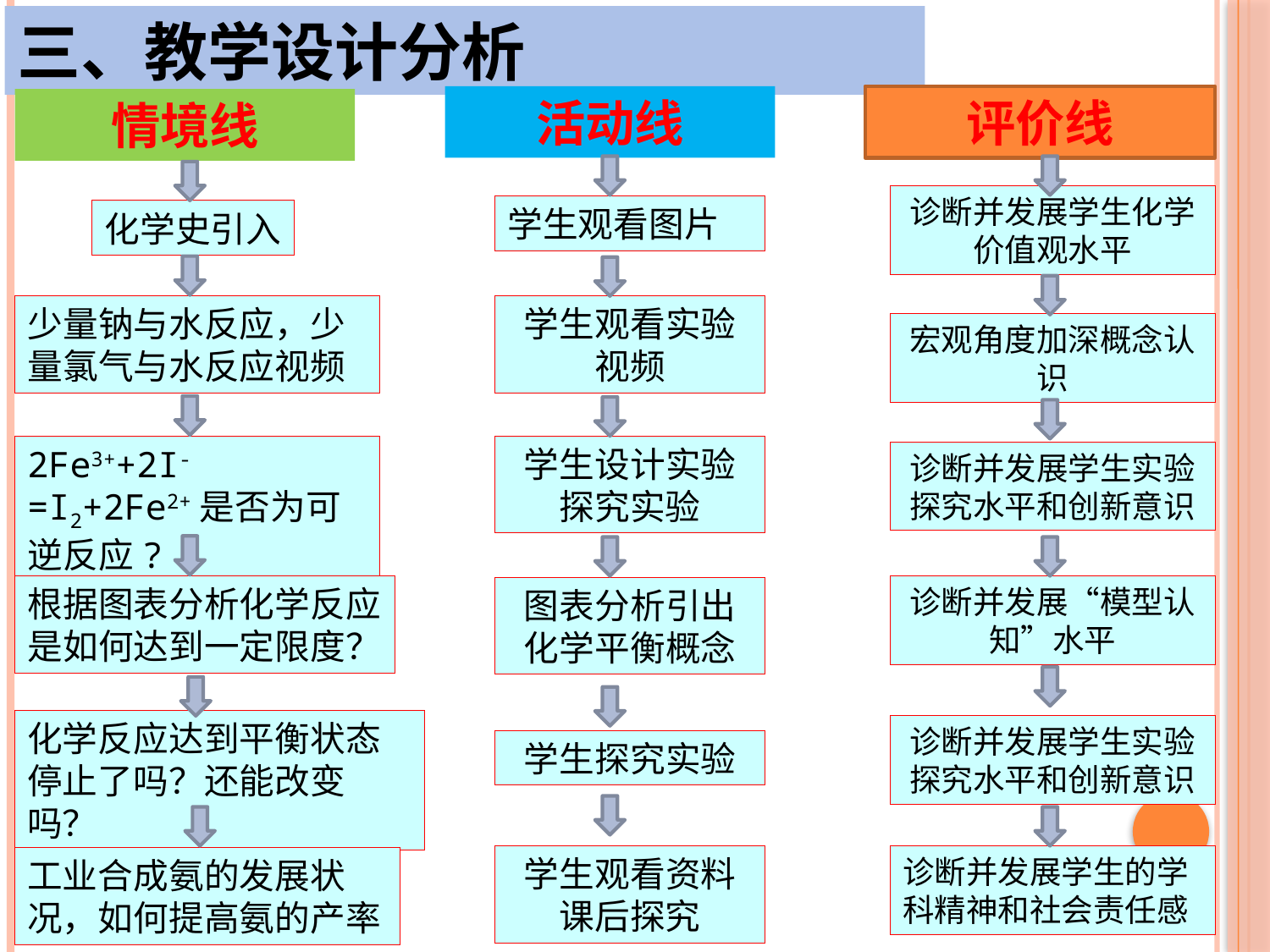

三、教学设计分析
活动线
评价线
情境线

学生观看图片

学生观看实验视频

学生设计实验探究实验

图表分析引出化学平衡概念

学生探究实验

学生观看资料课后探究

诊断并发展学生化学价值观水平
宏观角度加深概念认识
诊断并发展学生实验探究水平和创新意识
诊断并发展“模型认知”水平
诊断并发展学生实验探究水平和创新意识
诊断并发展学生的学科精神和社会责任感

化学史引入

少量钠与水反应，少量氯气与水反应视频

2Fe3++2I-=I2+2Fe2+是否为可逆反应?

根据图表分析化学反应是如何达到一定限度？

化学反应达到平衡状态停止了吗？还能改变吗？

工业合成氨的发展状况，如何提高氨的产率